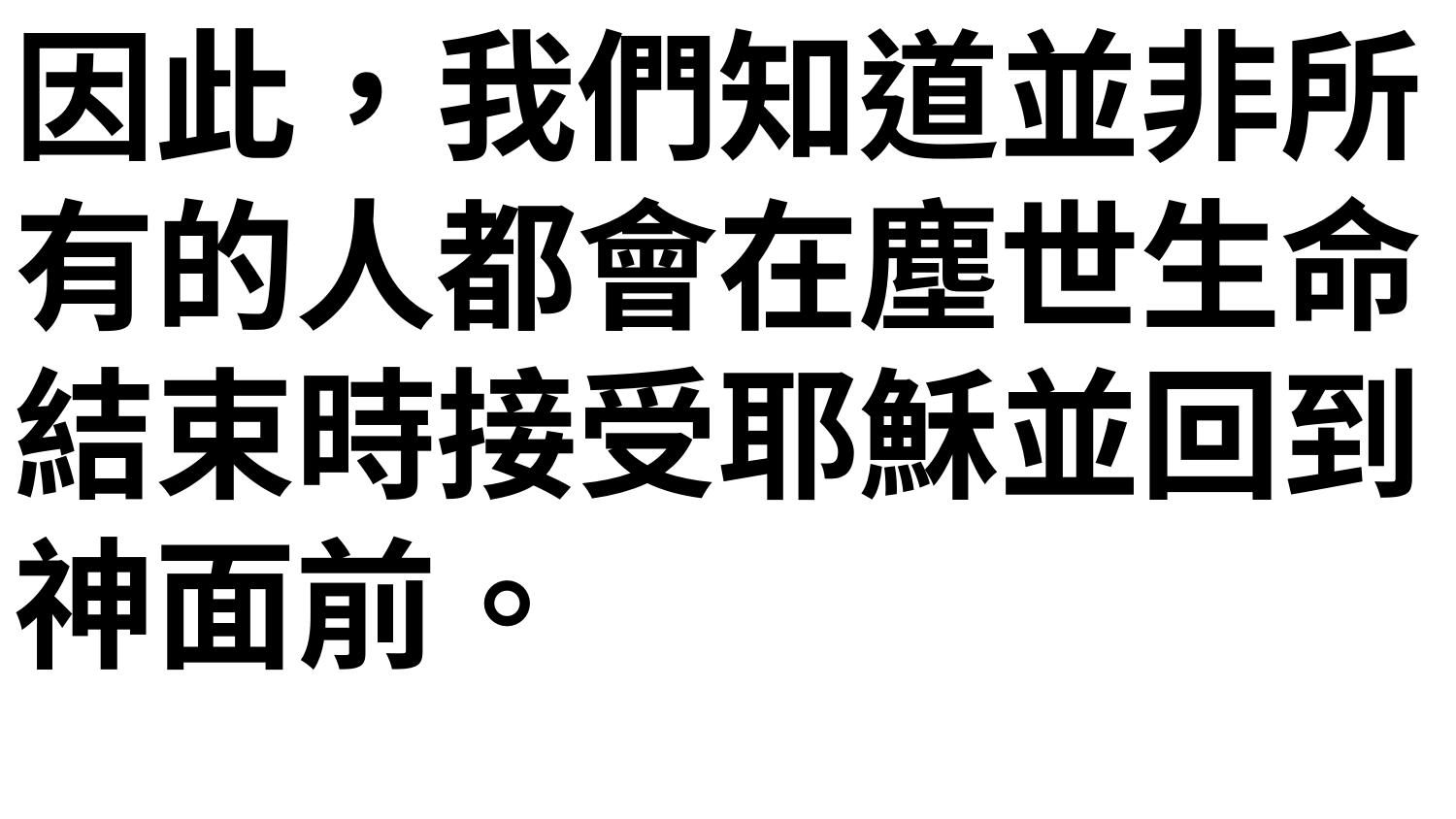

因此，我們知道並非所有的人都會在塵世生命結束時接受耶穌並回到神面前。